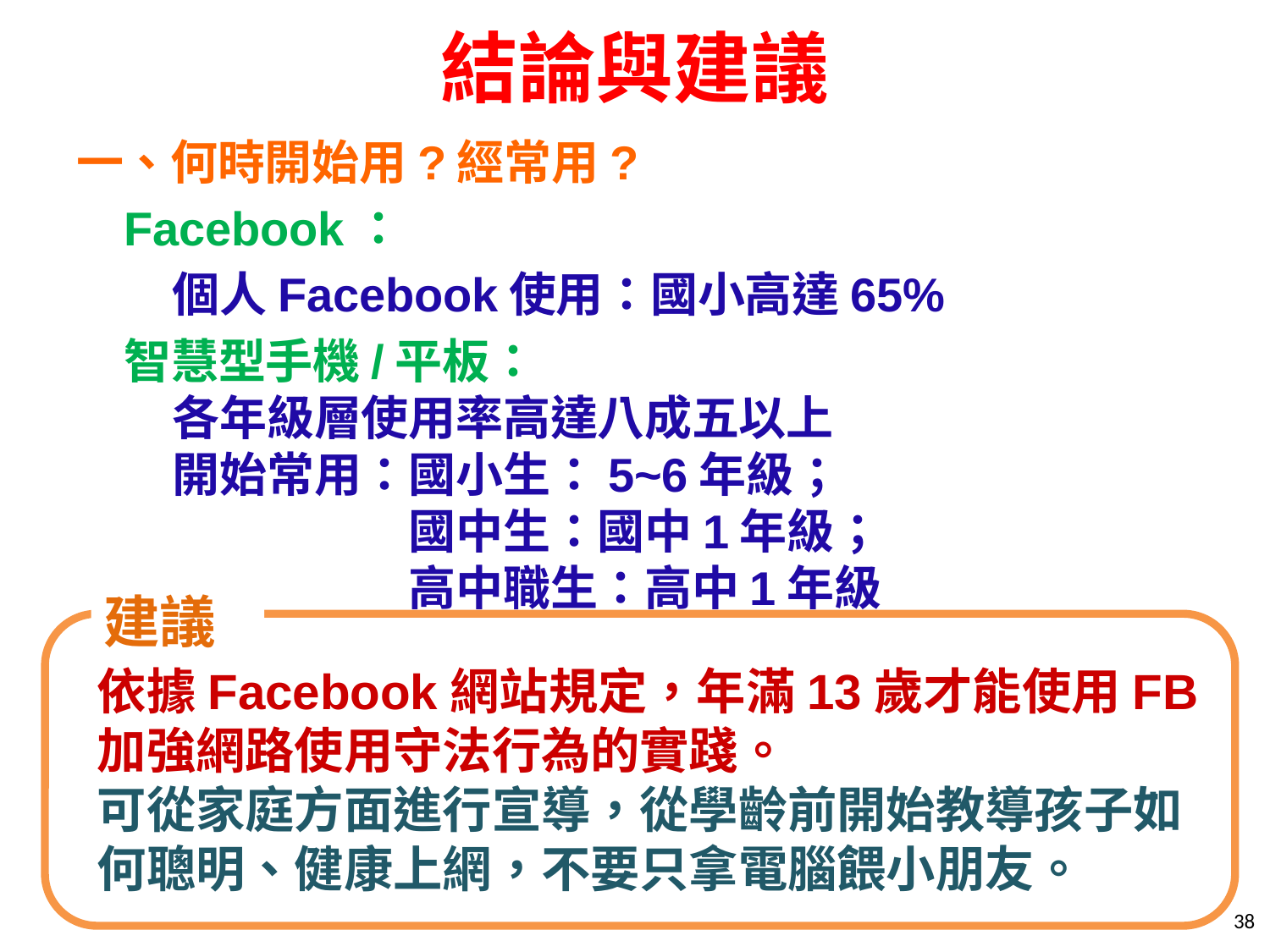

# 結論與建議
一、何時開始用?經常用?
Facebook：
個人Facebook使用：國小高達65%
智慧型手機/平板：
各年級層使用率高達八成五以上
開始常用：國小生：5~6年級；
　　　　　國中生：國中1年級；
　　　　　高中職生：高中1年級
建議

依據Facebook網站規定，年滿13歲才能使用FB
加強網路使用守法行為的實踐。
可從家庭方面進行宣導，從學齡前開始教導孩子如何聰明、健康上網，不要只拿電腦餵小朋友。
38